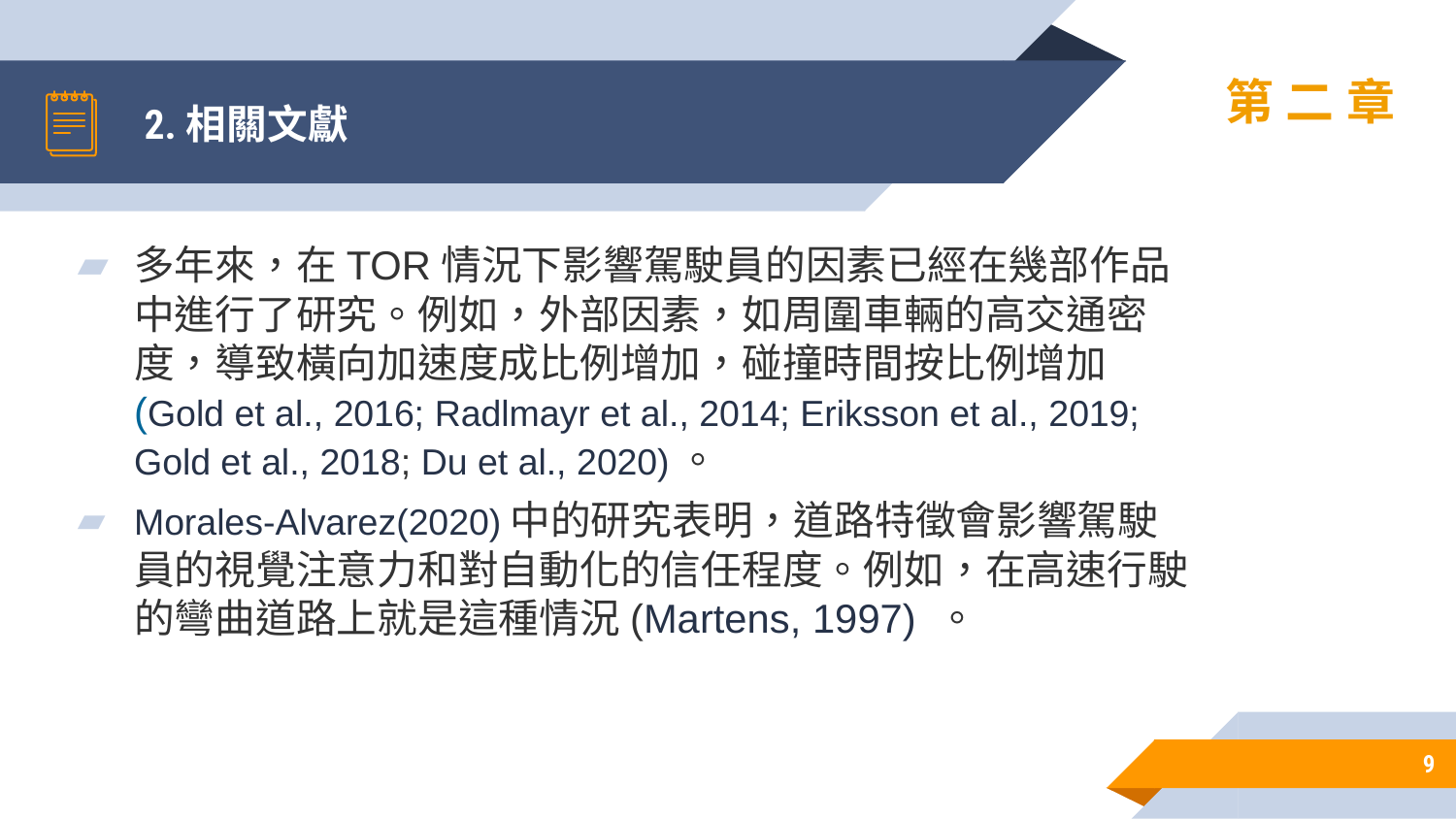

# 2.相關文獻
第二章

多年來，在TOR情況下影響駕駛員的因素已經在幾部作品中進行了研究。例如，外部因素，如周圍車輛的高交通密度，導致橫向加速度成比例增加，碰撞時間按比例增加(Gold et al., 2016; Radlmayr et al., 2014; Eriksson et al., 2019; Gold et al., 2018; Du et al., 2020)。
Morales-Alvarez(2020)中的研究表明，道路特徵會影響駕駛員的視覺注意力和對自動化的信任程度。例如，在高速行駛的彎曲道路上就是這種情況(Martens, 1997) 。
9